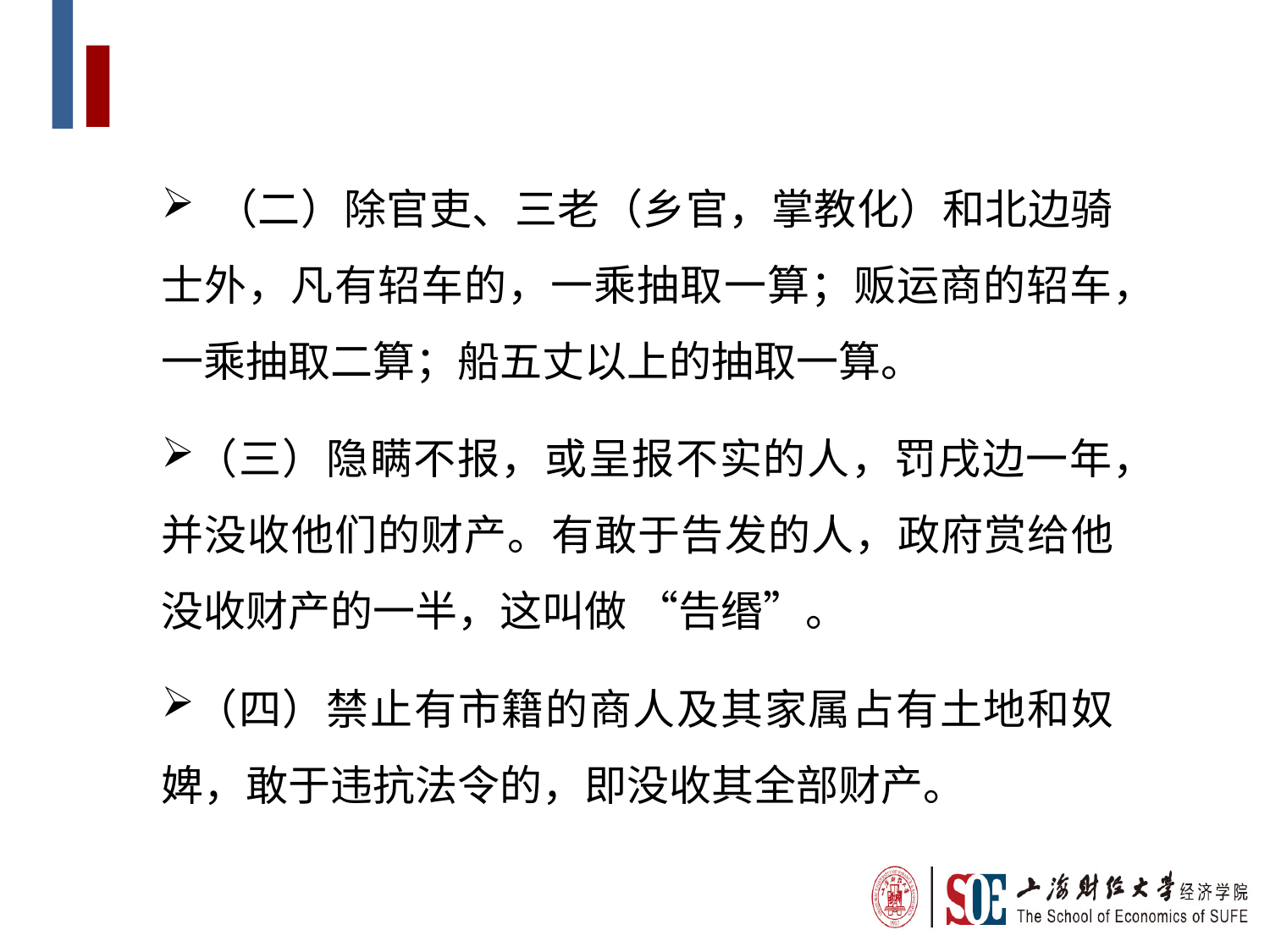

（二）除官吏、三老（乡官，掌教化）和北边骑士外，凡有轺车的，一乘抽取一算；贩运商的轺车，一乘抽取二算；船五丈以上的抽取一算。
（三）隐瞒不报，或呈报不实的人，罚戌边一年，并没收他们的财产。有敢于告发的人，政府赏给他没收财产的一半，这叫做 “告缗”。
（四）禁止有市籍的商人及其家属占有土地和奴婢，敢于违抗法令的，即没收其全部财产。